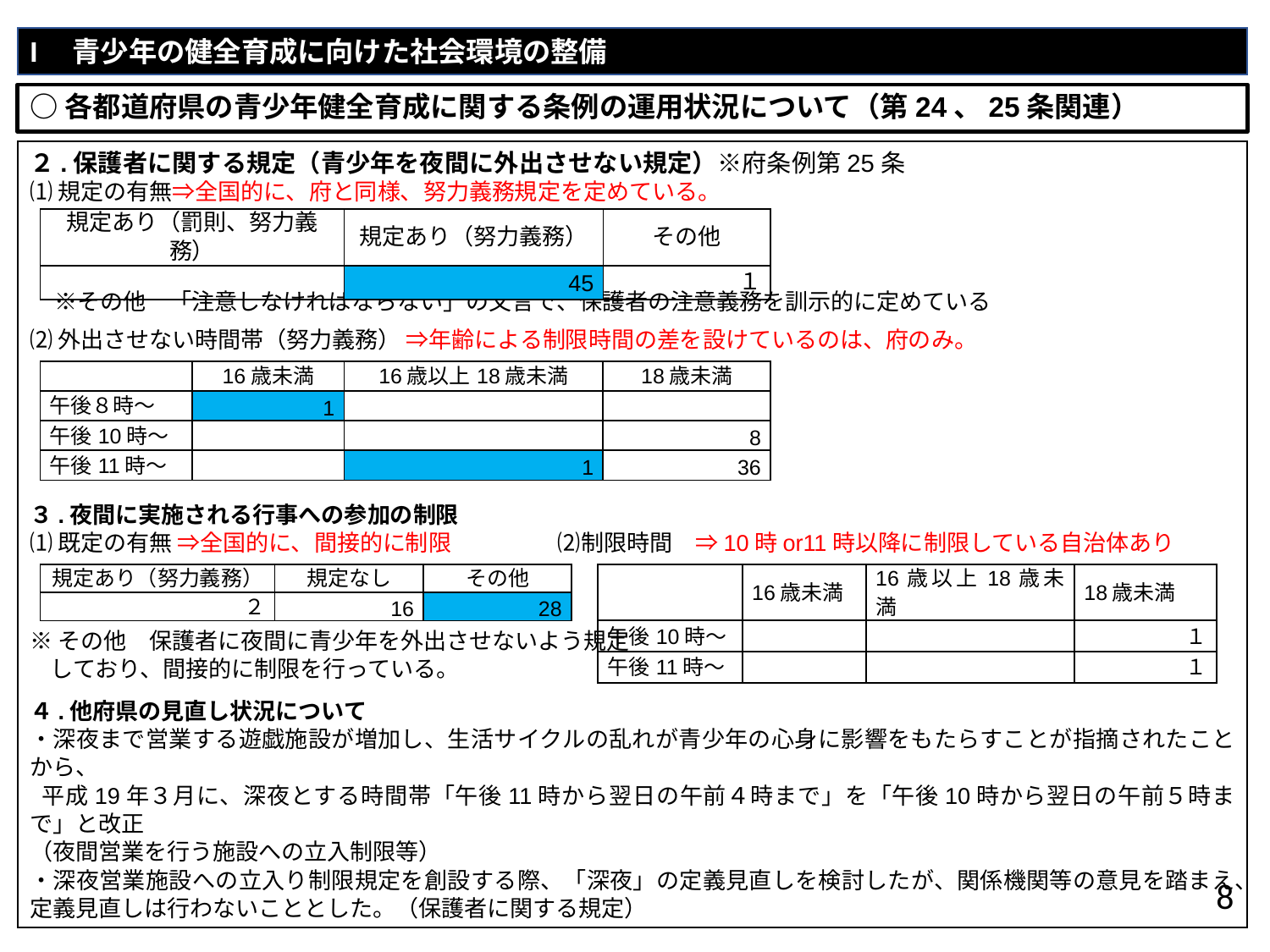

I　青少年の健全育成に向けた社会環境の整備
# ○各都道府県の青少年健全育成に関する条例の運用状況について（第24、25条関連）
２.保護者に関する規定（青少年を夜間に外出させない規定）※府条例第25条
⑴規定の有無⇒全国的に、府と同様、努力義務規定を定めている。

　※その他　「注意しなければならない」の文言で、保護者の注意義務を訓示的に定めている

⑵外出させない時間帯（努力義務） ⇒年齢による制限時間の差を設けているのは、府のみ。

３.夜間に実施される行事への参加の制限
⑴既定の有無 ⇒全国的に、間接的に制限                     ⑵制限時間　⇒10時or11時以降に制限している自治体あり

※その他　保護者に夜間に青少年を外出させないよう規定
   しており、間接的に制限を行っている。

４.他府県の見直し状況について
・深夜まで営業する遊戯施設が増加し、生活サイクルの乱れが青少年の心身に影響をもたらすことが指摘されたことから、
 平成19年３月に、深夜とする時間帯「午後11時から翌日の午前４時まで」を「午後10時から翌日の午前５時まで」と改正
（夜間営業を行う施設への立入制限等）
・深夜営業施設への立入り制限規定を創設する際、「深夜」の定義見直しを検討したが、関係機関等の意見を踏まえ、定義見直しは行わないこととした。（保護者に関する規定）
| 規定あり（罰則、努力義務） | 規定あり（努力義務） | その他 |
| --- | --- | --- |
|  | 45 | １ |
|  | 16歳未満 | 16歳以上18歳未満 | 18歳未満 |
| --- | --- | --- | --- |
| 午後８時～ | 1 |  |  |
| 午後10時～ |  |  | 8 |
| 午後11時～ |  | 1 | 36 |
| 規定あり（努力義務） | 規定なし | その他 |
| --- | --- | --- |
| ２ | 16 | 28 |
|  | 16歳未満 | 16歳以上18歳未満 | 18歳未満 |
| --- | --- | --- | --- |
| 午後10時～ |  |  | １ |
| 午後11時～ |  |  | １ |
8